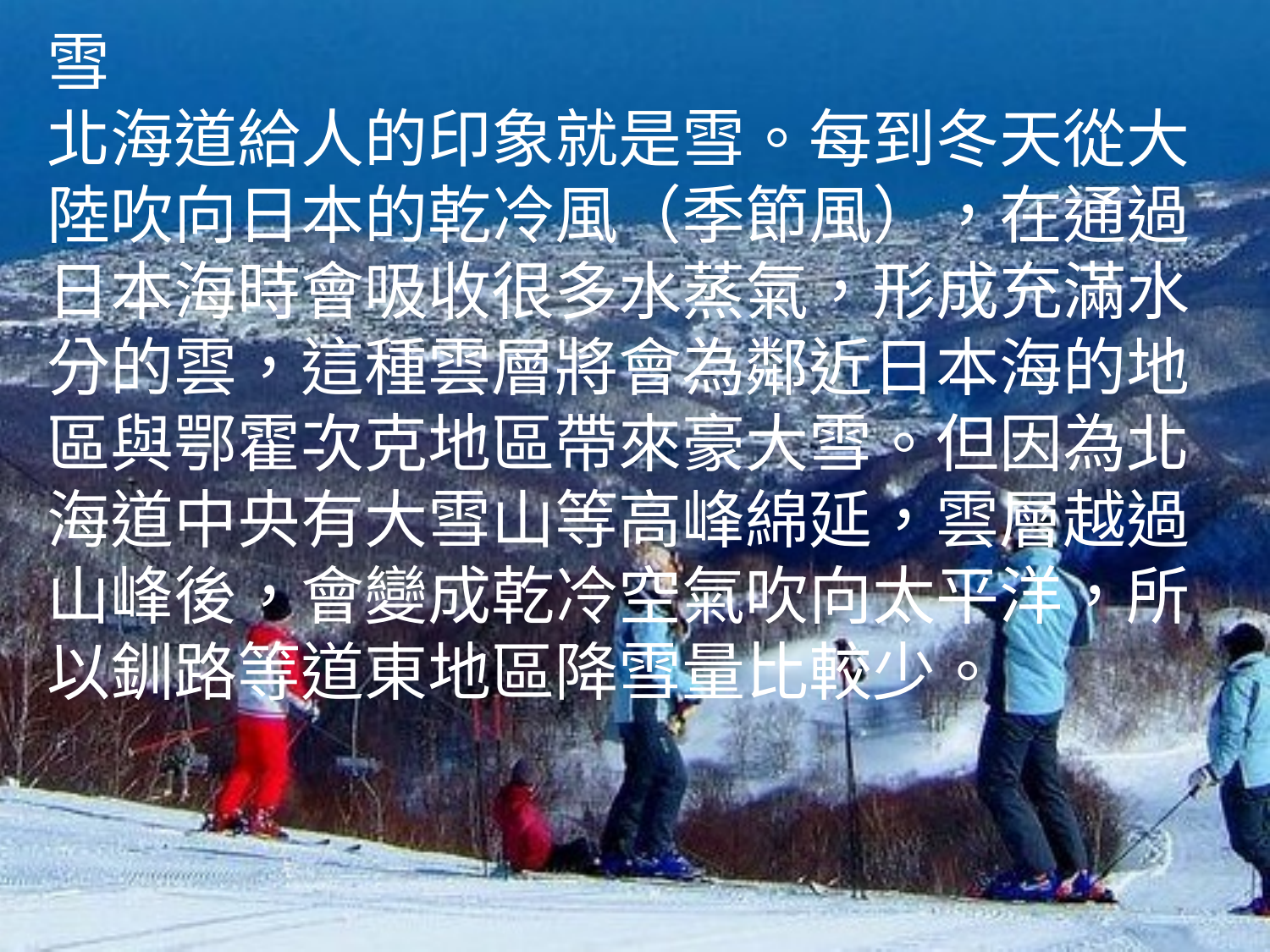

雪
北海道給人的印象就是雪。每到冬天從大陸吹向日本的乾冷風（季節風），在通過日本海時會吸收很多水蒸氣，形成充滿水分的雲，這種雲層將會為鄰近日本海的地區與鄂霍次克地區帶來豪大雪。但因為北海道中央有大雪山等高峰綿延，雲層越過山峰後，會變成乾冷空氣吹向太平洋，所以釧路等道東地區降雪量比較少。